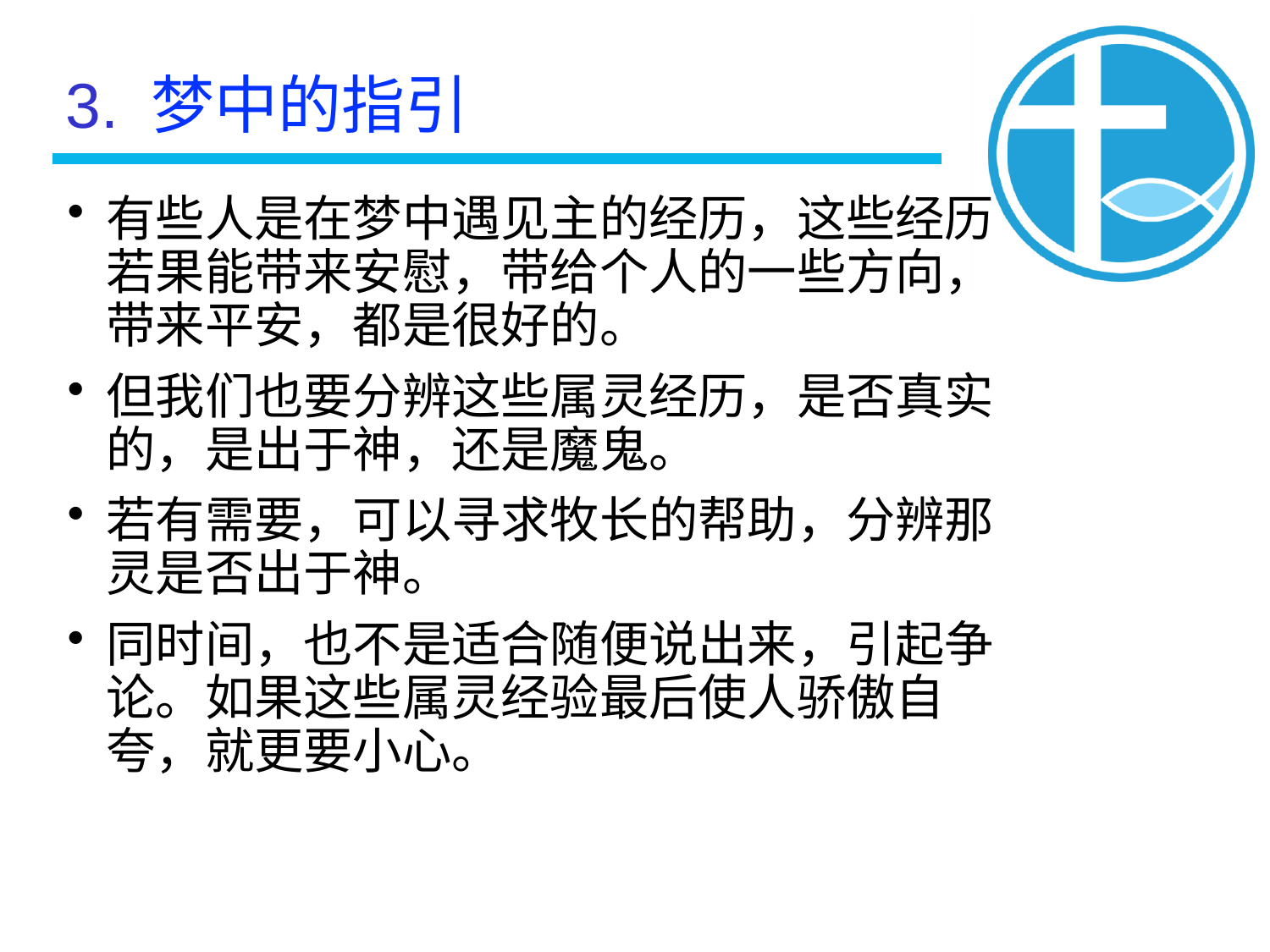

3. 梦中的指引
有些人是在梦中遇见主的经历，这些经历若果能带来安慰，带给个人的一些方向，带来平安，都是很好的。
但我们也要分辨这些属灵经历，是否真实的，是出于神，还是魔鬼。
若有需要，可以寻求牧长的帮助，分辨那灵是否出于神。
同时间，也不是适合随便说出来，引起争论。如果这些属灵经验最后使人骄傲自夸，就更要小心。